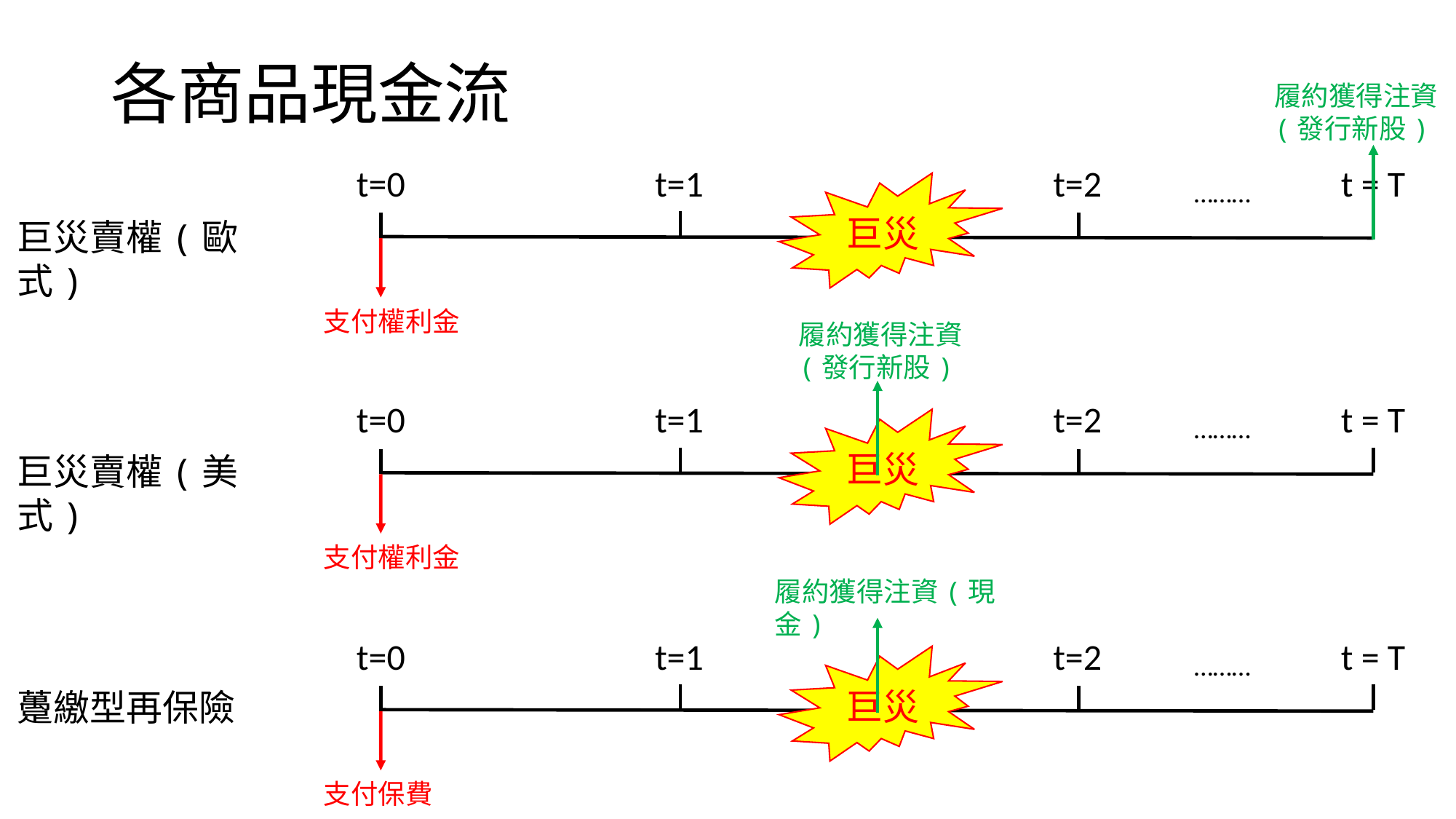

# 各商品現金流
履約獲得注資
(發行新股)
t=0
t=1
t=2
t = T
………
巨災
支付權利金
巨災賣權(歐式)
履約獲得注資
(發行新股)
t=0
t=1
t=2
t = T
………
巨災
支付權利金
巨災賣權(美式)
履約獲得注資(現金)
t=0
t=1
t=2
t = T
………
巨災
支付保費
躉繳型再保險